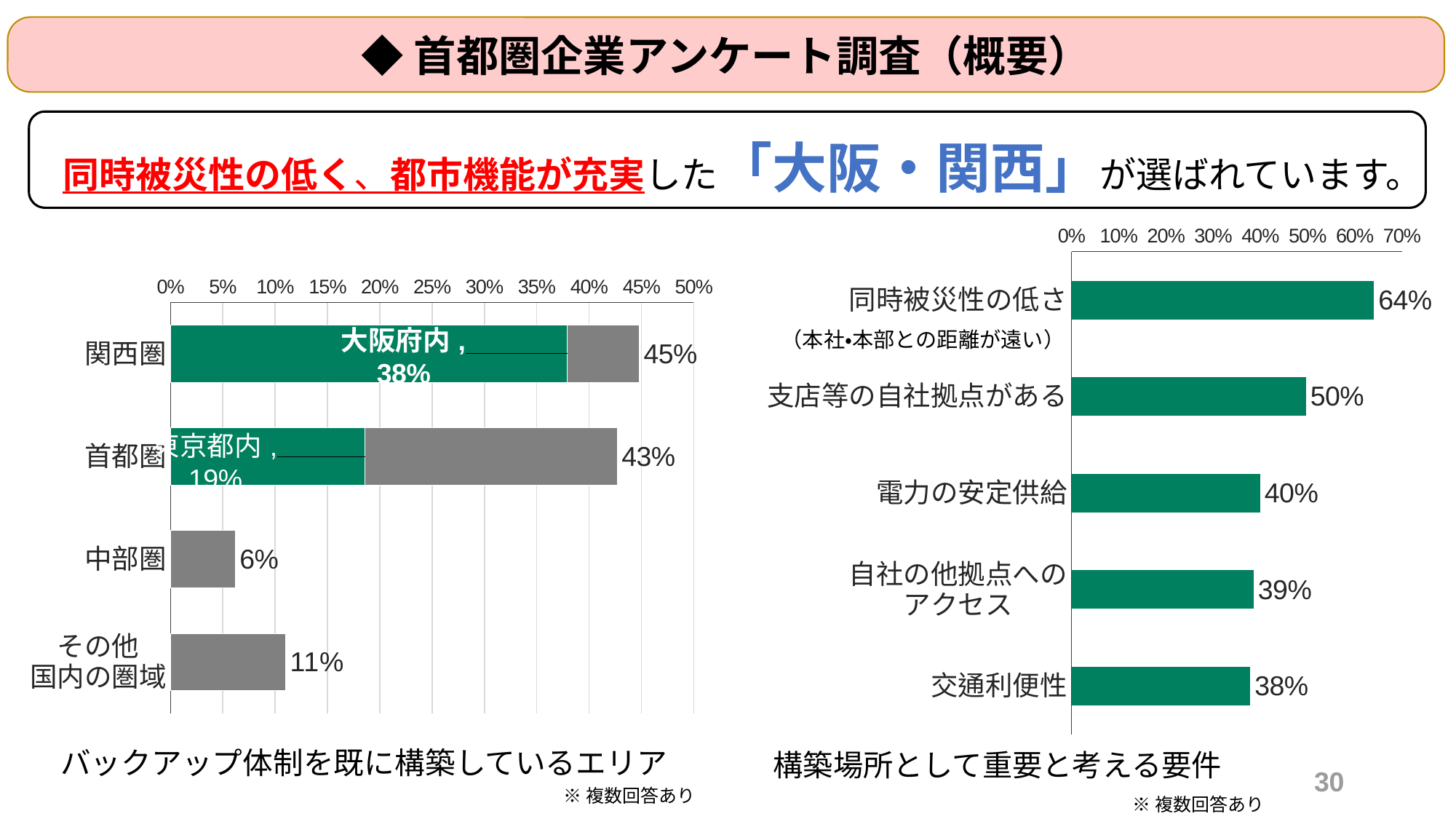

◆首都圏企業アンケート調査（概要）
同時被災性の低く、都市機能が充実した「大阪・関西」が選ばれています。

### Chart

| Category | あ |
|---|---|
| 同時被災性の低さ | 0.6409999999999999 |
| 支店等の自社拠点がある | 0.49700000000000005 |
| 電力の安定供給 | 0.4 |
| 自社の他拠点への
アクセス | 0.386 |
| 交通利便性 | 0.379 |

[unsupported chart]

（本社・本部との距離が遠い）
バックアップ体制を既に構築しているエリア
構築場所として重要と考える要件
30
※複数回答あり
※複数回答あり